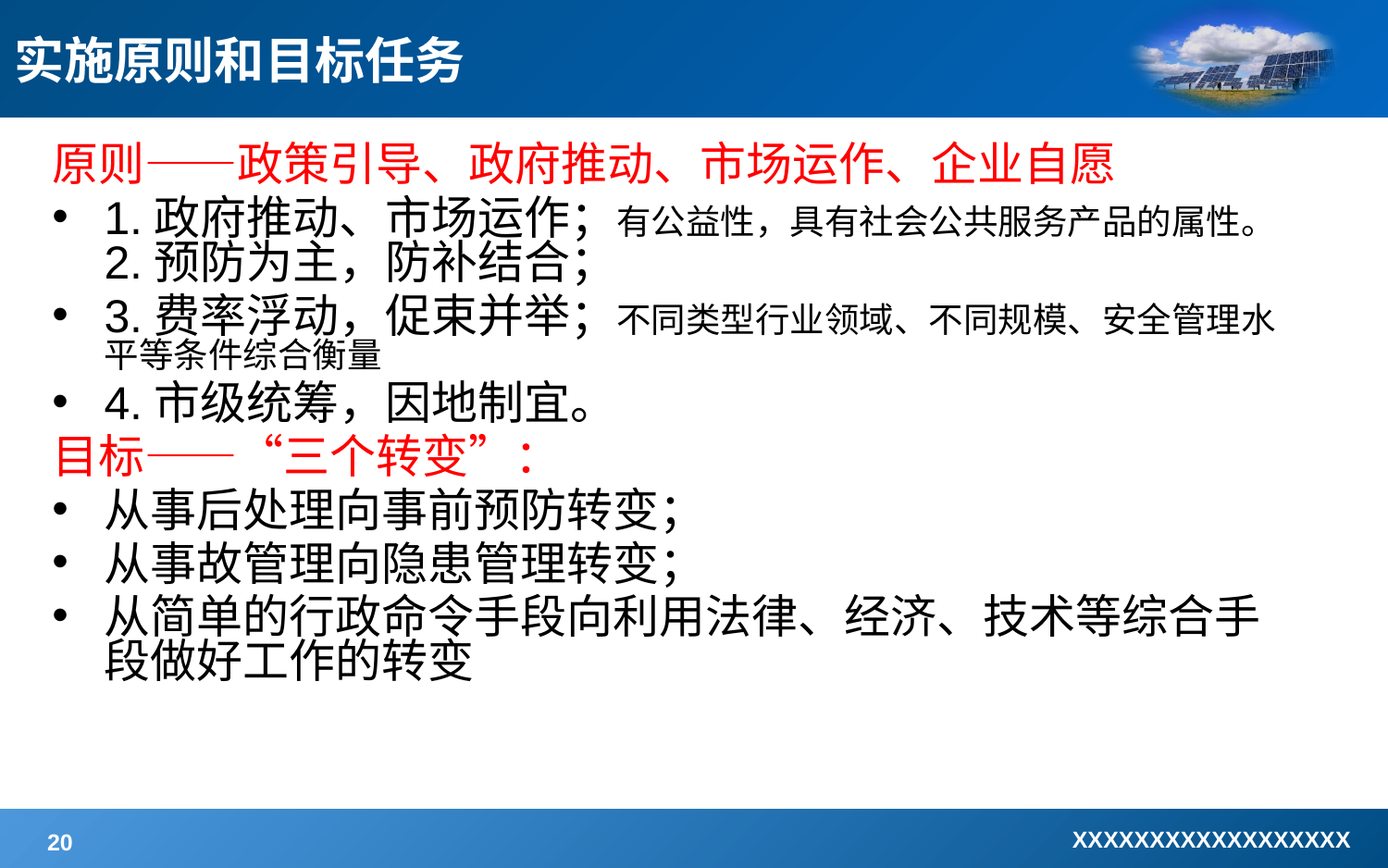

实施原则和目标任务
原则——政策引导、政府推动、市场运作、企业自愿
1.政府推动、市场运作；有公益性，具有社会公共服务产品的属性。2.预防为主，防补结合；
3.费率浮动，促束并举；不同类型行业领域、不同规模、安全管理水平等条件综合衡量
4.市级统筹，因地制宜。
目标——“三个转变”：
从事后处理向事前预防转变；
从事故管理向隐患管理转变；
从简单的行政命令手段向利用法律、经济、技术等综合手段做好工作的转变